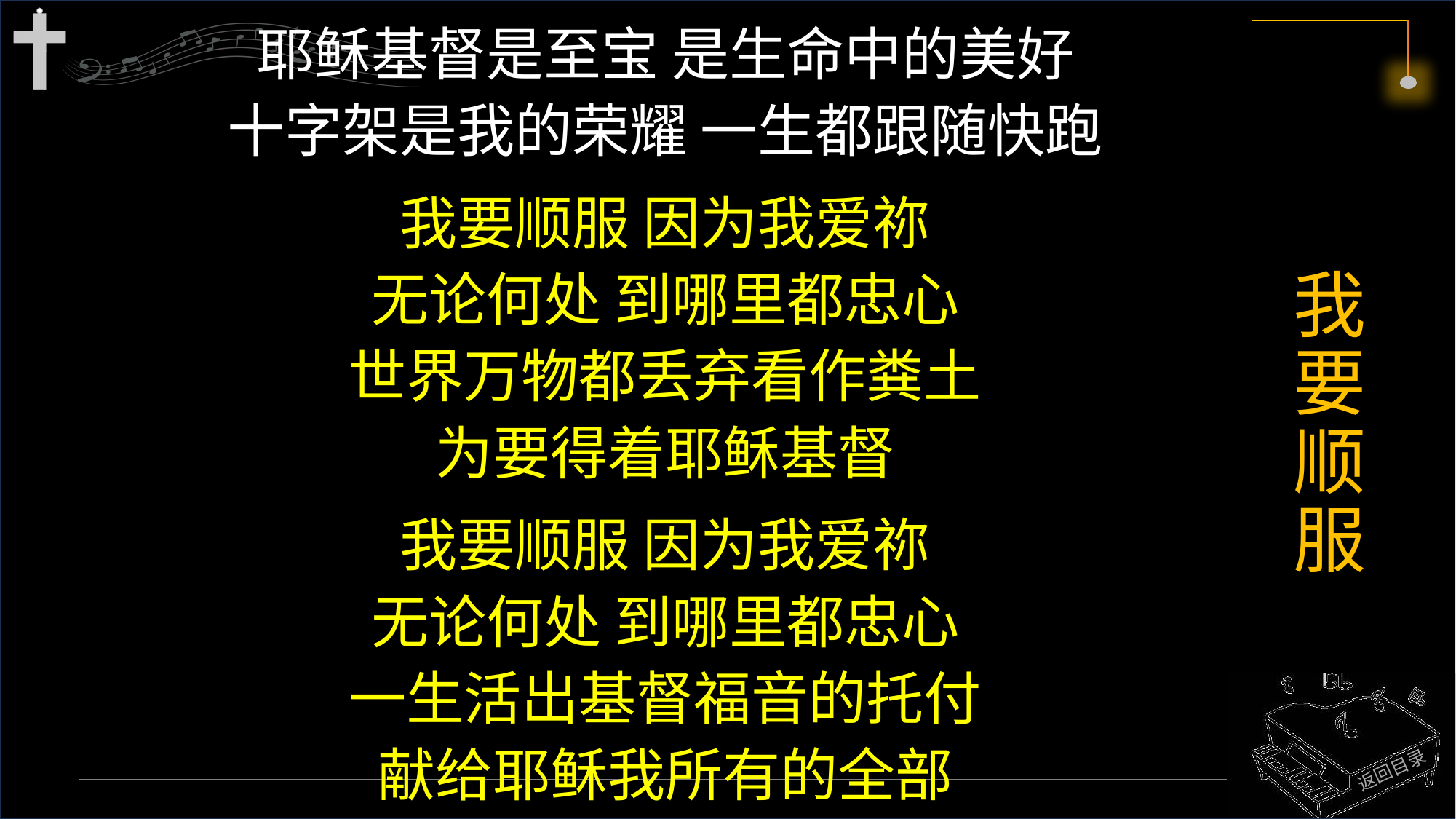

耶稣基督是至宝 是生命中的美好
十字架是我的荣耀 一生都跟随快跑

我要顺服 因为我爱祢
无论何处 到哪里都忠心
世界万物都丢弃看作粪土
为要得着耶稣基督

我要顺服 因为我爱祢
无论何处 到哪里都忠心
一生活出基督福音的托付
献给耶稣我所有的全部
# 我要顺服